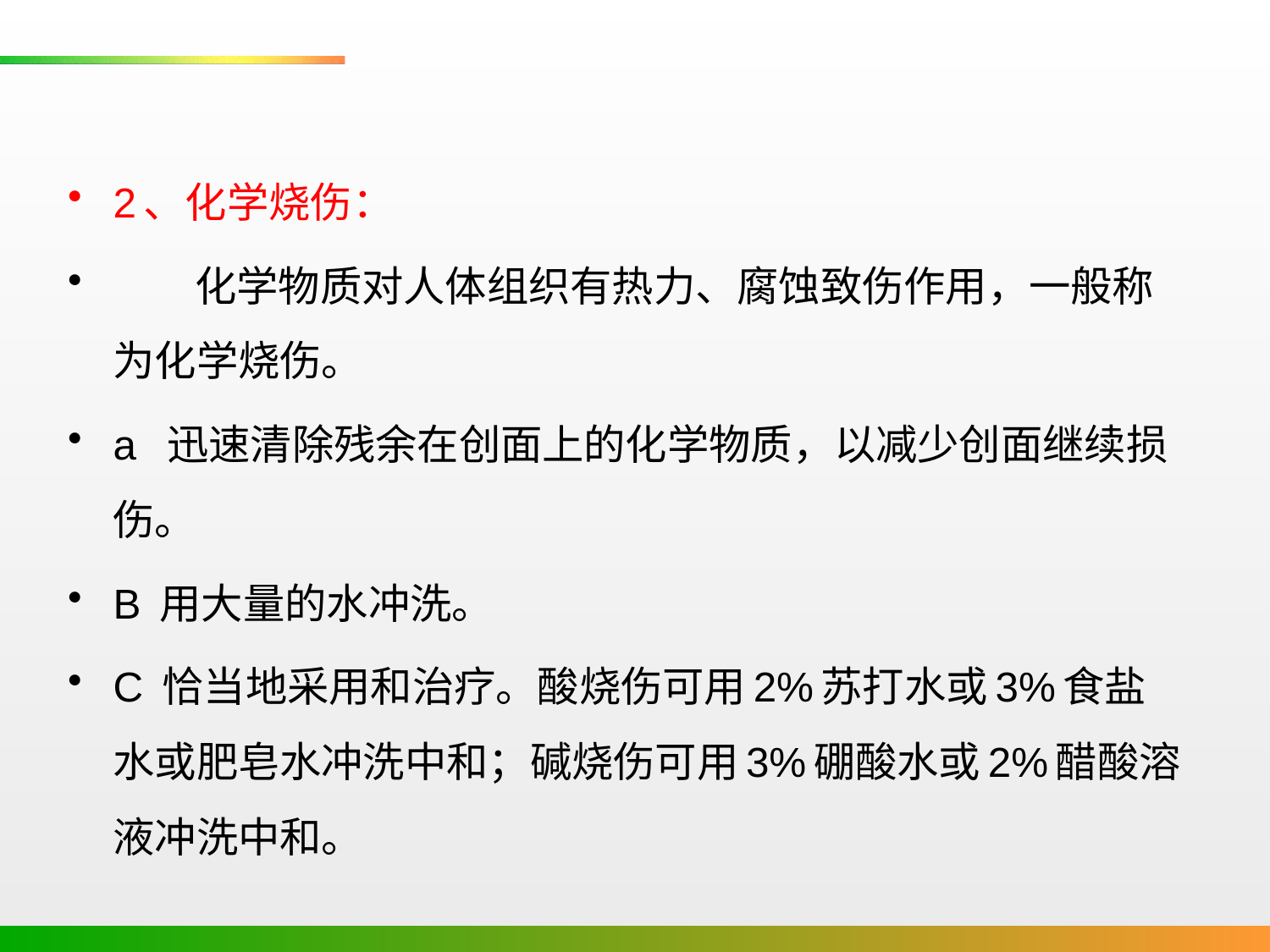

2、化学烧伤：
        化学物质对人体组织有热力、腐蚀致伤作用，一般称为化学烧伤。
a  迅速清除残余在创面上的化学物质，以减少创面继续损伤。
B 用大量的水冲洗。
C 恰当地采用和治疗。酸烧伤可用2%苏打水或3%食盐水或肥皂水冲洗中和；碱烧伤可用3%硼酸水或2%醋酸溶液冲洗中和。